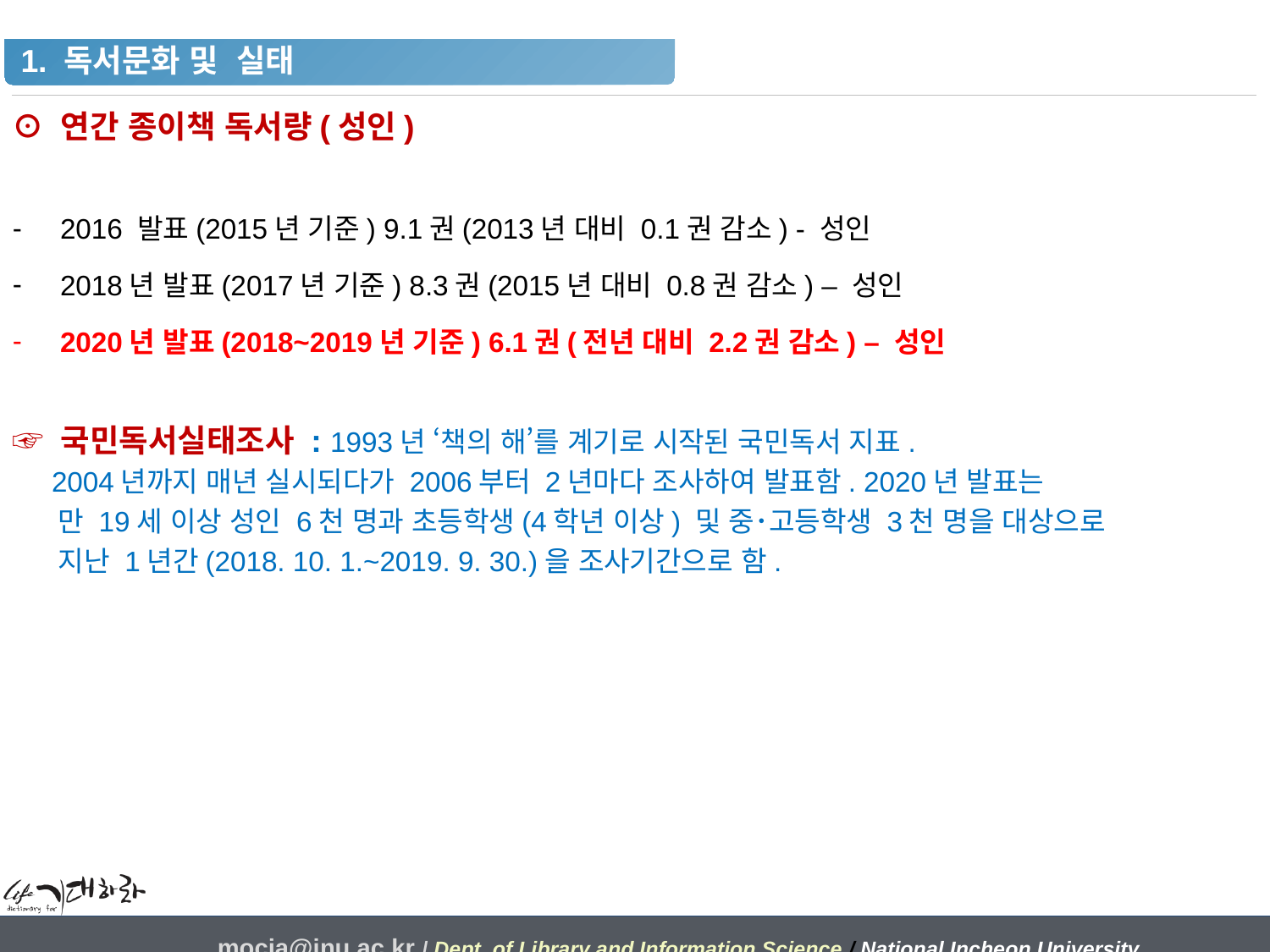

1. 독서문화 및  실태
⊙ 연간 종이책 독서량(성인)

2016 발표(2015년 기준) 9.1권(2013년 대비 0.1권 감소) - 성인
2018년 발표(2017년 기준) 8.3권(2015년 대비 0.8권 감소) – 성인
2020년 발표(2018~2019년 기준) 6.1권(전년 대비 2.2권 감소) – 성인

☞ 국민독서실태조사 : 1993년 ‘책의 해’를 계기로 시작된 국민독서 지표.
     2004년까지 매년 실시되다가 2006부터 2년마다 조사하여 발표함. 2020년 발표는
     만 19세 이상 성인 6천 명과 초등학생(4학년 이상) 및 중･고등학생 3천 명을 대상으로
     지난 1년간(2018. 10. 1.~2019. 9. 30.)을 조사기간으로 함.

mocja@inu.ac.kr / Dept. of Library and Information Science / National Incheon University